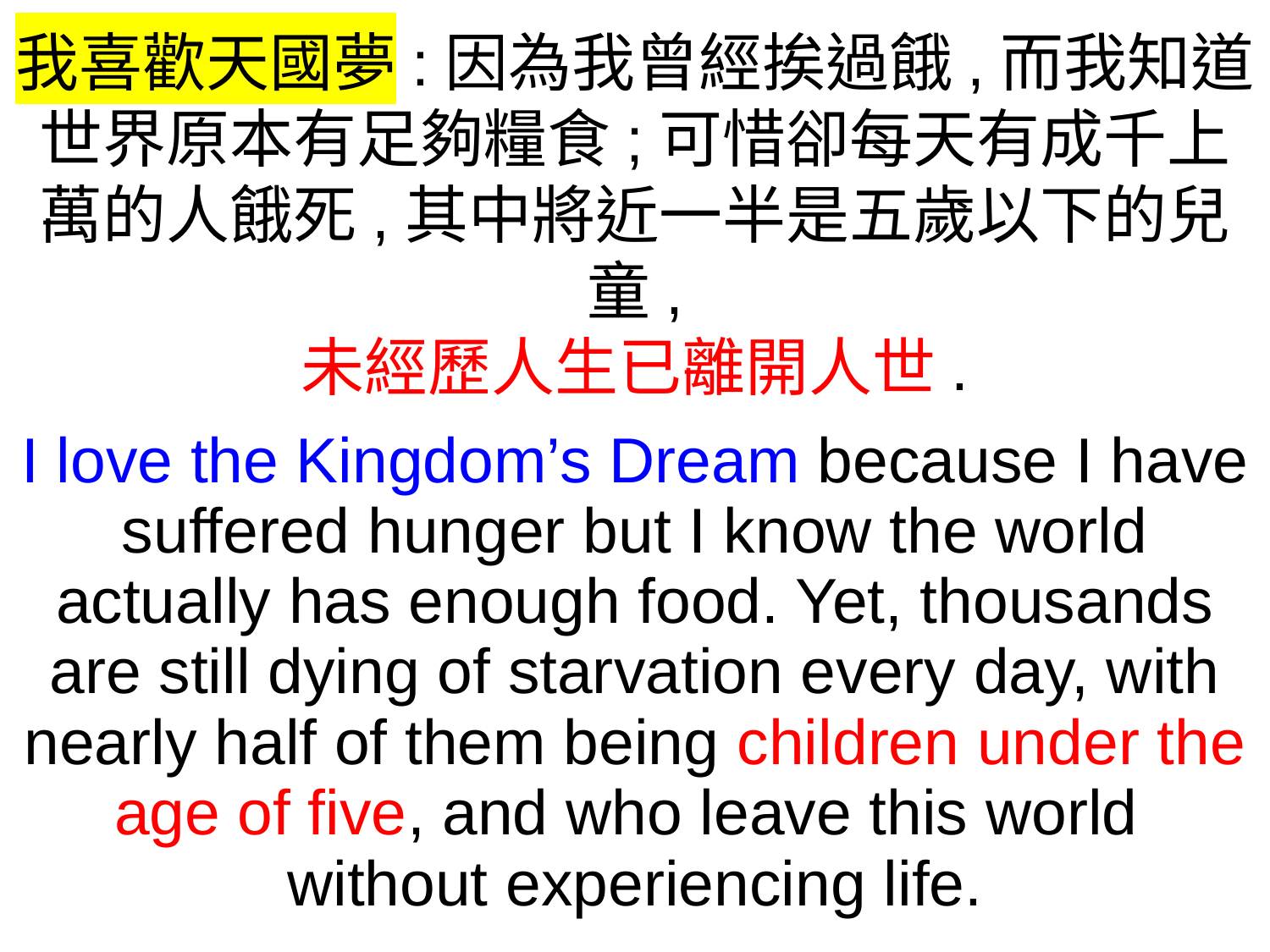

我喜歡天國夢:因為我曾經挨過餓,而我知道世界原本有足夠糧食;可惜卻每天有成千上萬的人餓死,其中將近一半是五歲以下的兒童,
未經歷人生已離開人世.
I love the Kingdom’s Dream because I have suffered hunger but I know the world actually has enough food. Yet, thousands are still dying of starvation every day, with nearly half of them being children under the age of five, and who leave this world
without experiencing life.